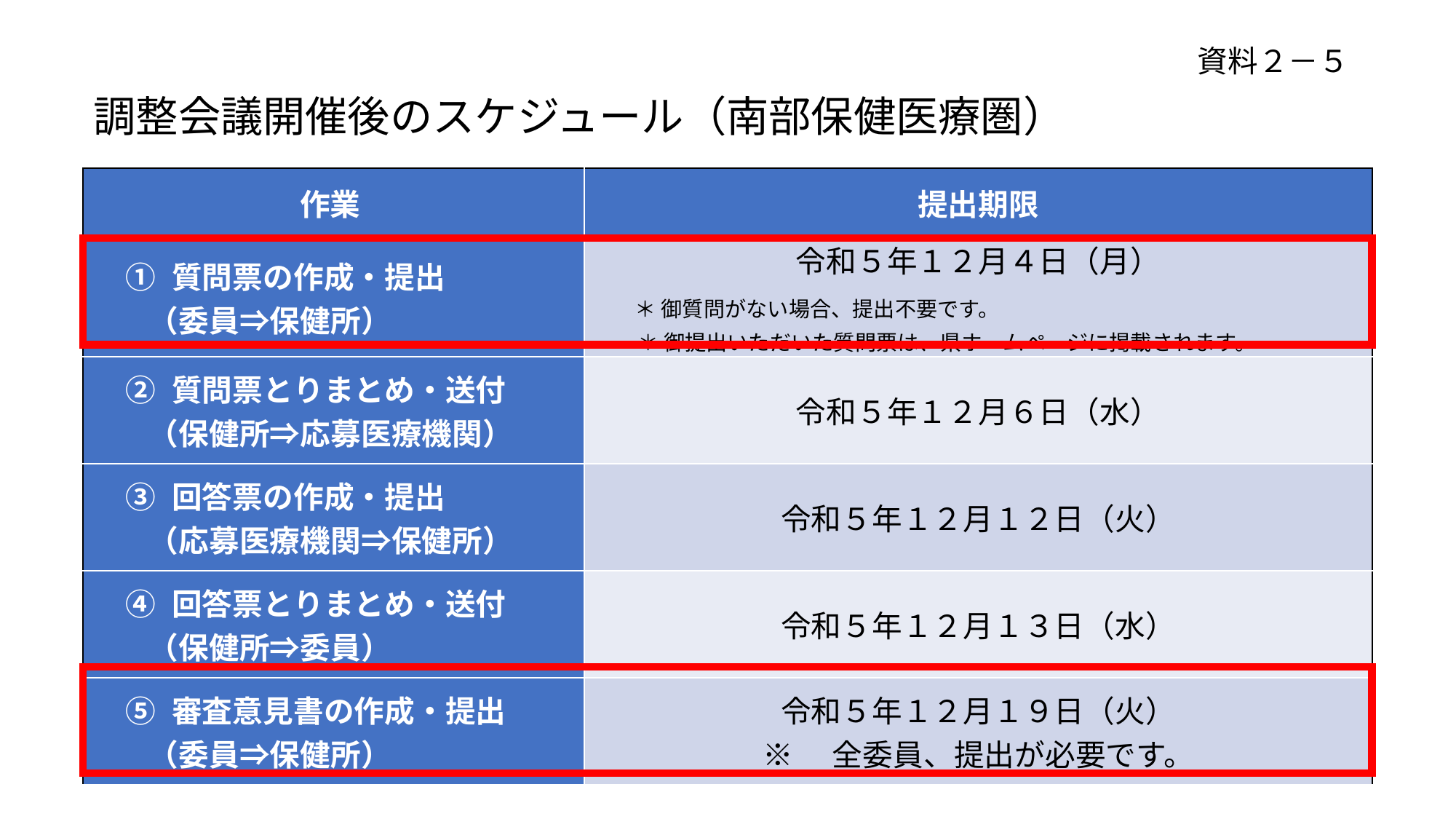

資料２－５
調整会議開催後のスケジュール（南部保健医療圏）
| 作業 | 提出期限 |
| --- | --- |
| ① 質問票の作成・提出 （委員⇒保健所） | 令和５年１２月４日（月） ＊ 御質問がない場合、提出不要です。 　 ＊ 御提出いただいた質問票は、県ホームページに掲載されます。 |
| ② 質問票とりまとめ・送付 （保健所⇒応募医療機関） | 令和５年１２月６日（水） |
| ③ 回答票の作成・提出 （応募医療機関⇒保健所） | 令和５年１２月１２日（火） |
| ④ 回答票とりまとめ・送付 （保健所⇒委員） | 令和５年１２月１３日（水） |
| ⑤ 審査意見書の作成・提出 （委員⇒保健所） | 令和５年１２月１９日（火） ※　全委員、提出が必要です。 |